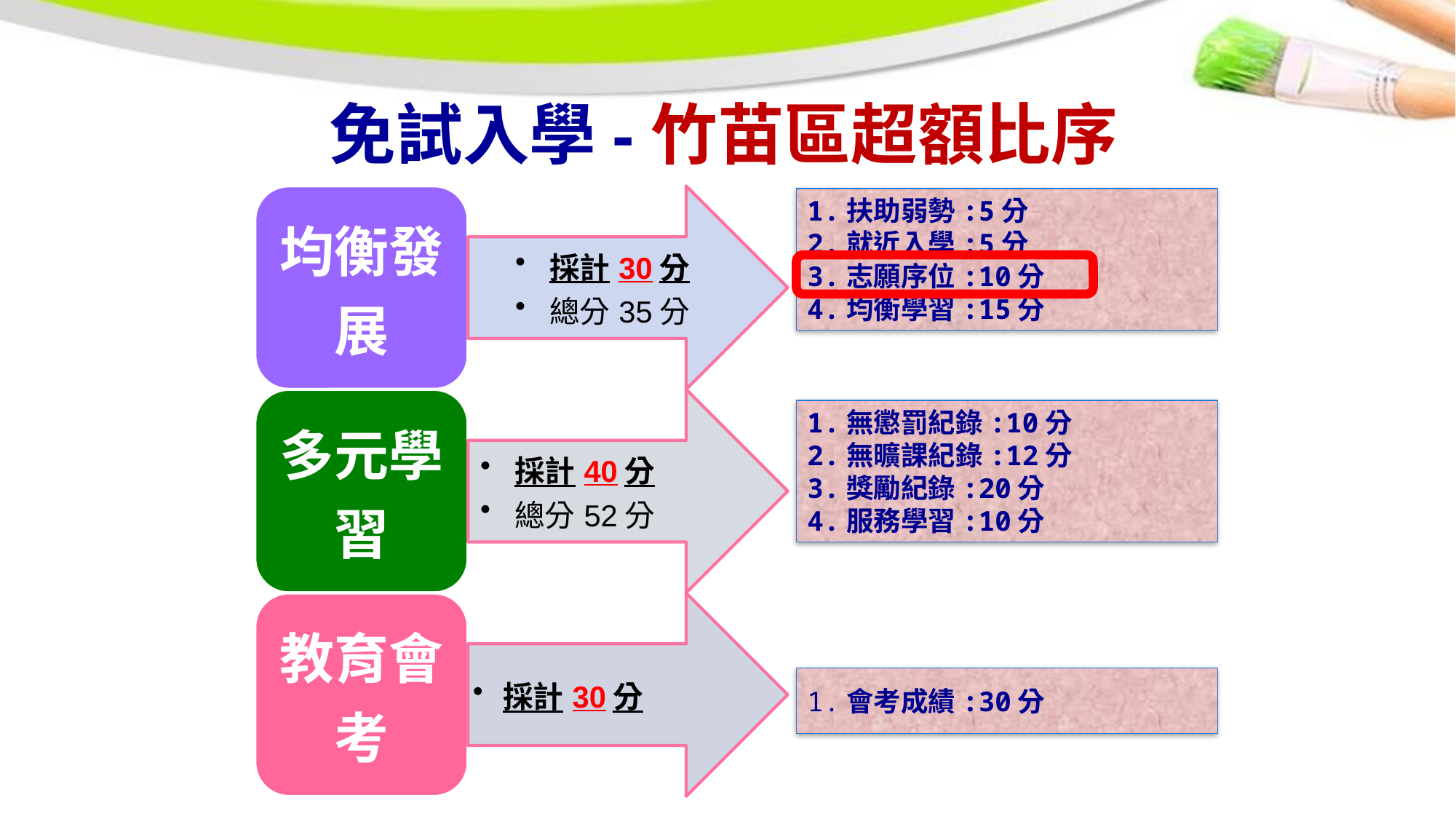

免試入學-竹苗區超額比序
均衡發展
採計30分
採計40分
採計30分
總分35分
總分52分
1.扶助弱勢:5分
2.就近入學:5分
3.志願序位:10分
4.均衡學習:15分

1.無懲罰紀錄:10分
2.無曠課紀錄:12分
3.獎勵紀錄:20分
4.服務學習:10分
1.會考成績:30分